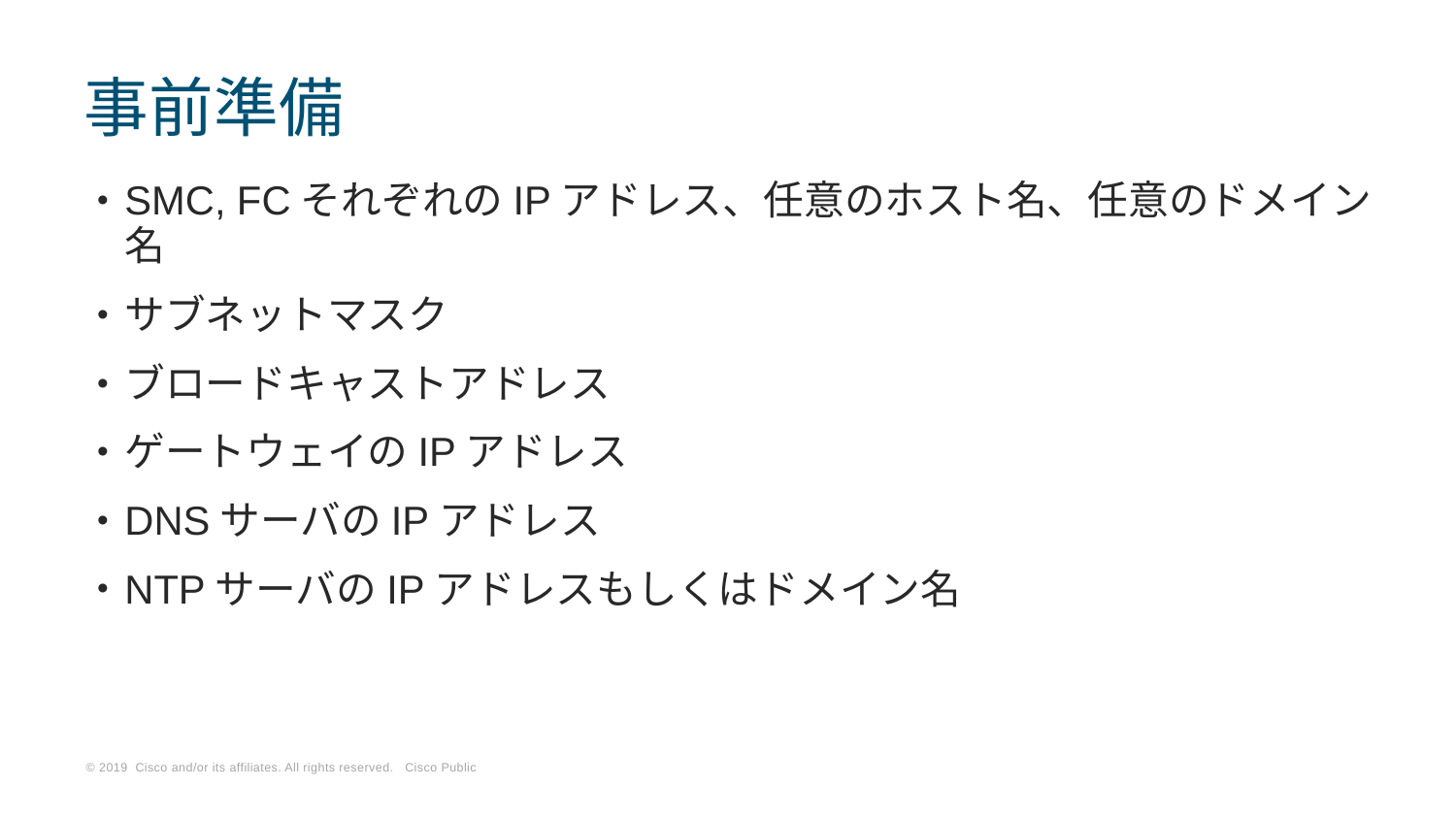

# 事前準備
SMC, FCそれぞれのIPアドレス、任意のホスト名、任意のドメイン名
サブネットマスク
ブロードキャストアドレス
ゲートウェイのIPアドレス
DNSサーバのIPアドレス
NTPサーバのIPアドレスもしくはドメイン名